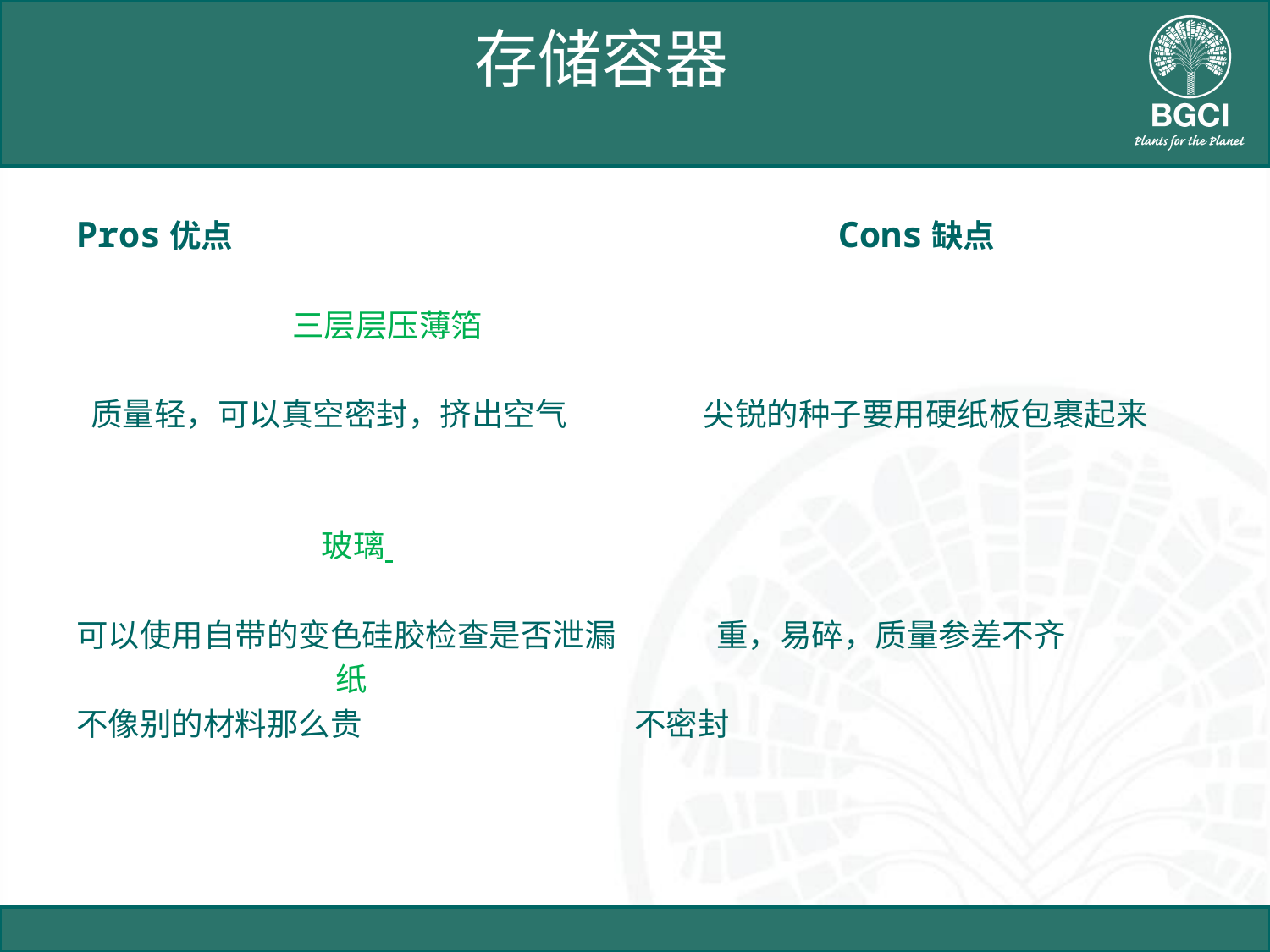

# 存储容器
Pros优点					Cons缺点

                             三层层压薄箔

 质量轻，可以真空密封，挤出空气                   尖锐的种子要用硬纸板包裹起来

                                 玻璃

可以使用自带的变色硅胶检查是否泄漏              重，易碎，质量参差不齐
                                   纸
不像别的材料那么贵                                      不密封